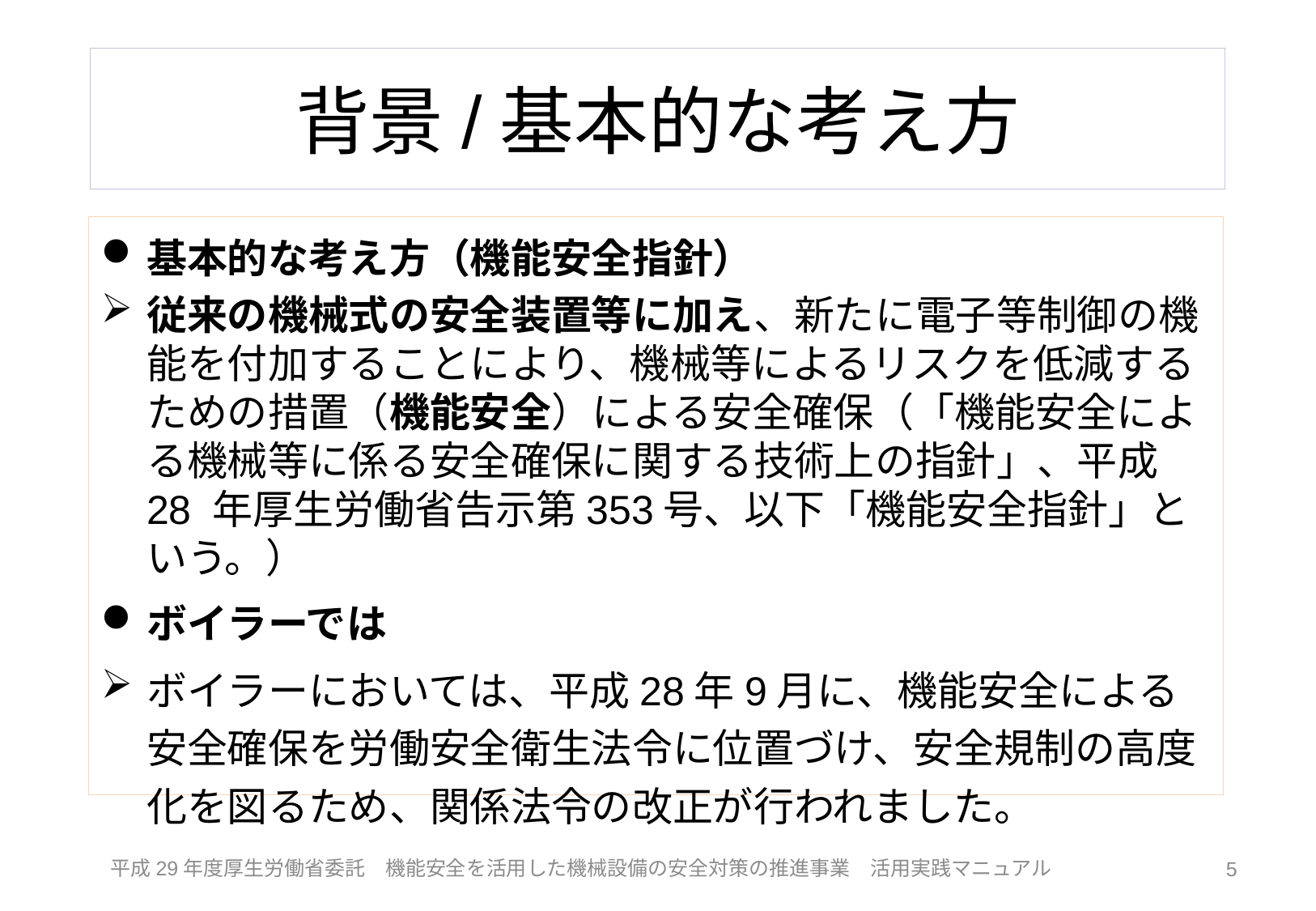

# 背景/基本的な考え方
基本的な考え方（機能安全指針）
従来の機械式の安全装置等に加え、新たに電子等制御の機能を付加することにより、機械等によるリスクを低減するための措置（機能安全）による安全確保（「機能安全による機械等に係る安全確保に関する技術上の指針」、平成28 年厚生労働省告示第353号、以下「機能安全指針」という。）
ボイラーでは
ボイラーにおいては、平成28年9月に、機能安全による安全確保を労働安全衛生法令に位置づけ、安全規制の高度化を図るため、関係法令の改正が行われました。
5
平成29年度厚生労働省委託　機能安全を活用した機械設備の安全対策の推進事業　活用実践マニュアル